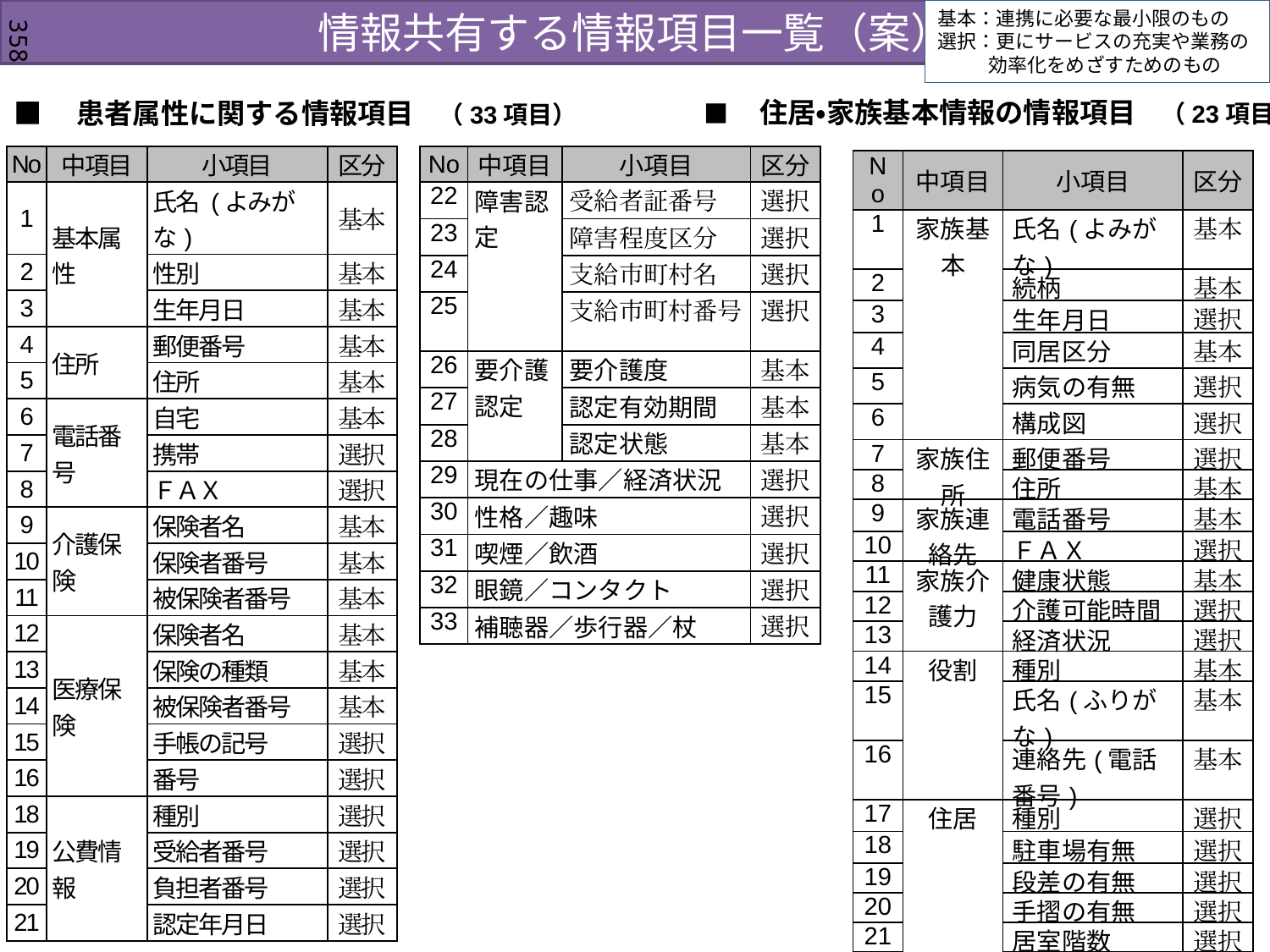

情報共有する情報項目一覧（案）
基本：連携に必要な最小限のもの
選択：更にサービスの充実や業務の効率化をめざすためのもの
358
■　住居・家族基本情報の情報項目　（23項目）
■　患者属性に関する情報項目　（33項目）
| No | 中項目 | 小項目 | 区分 |
| --- | --- | --- | --- |
| 1 | 基本属性 | 氏名 (よみがな) | 基本 |
| 2 |  | 性別 | 基本 |
| 3 |  | 生年月日 | 基本 |
| 4 | 住所 | 郵便番号 | 基本 |
| 5 |  | 住所 | 基本 |
| 6 | 電話番号 | 自宅 | 基本 |
| 7 |  | 携帯 | 選択 |
| 8 |  | ＦＡＸ | 選択 |
| 9 | 介護保険 | 保険者名 | 基本 |
| 10 |  | 保険者番号 | 基本 |
| 11 |  | 被保険者番号 | 基本 |
| 12 | 医療保険 | 保険者名 | 基本 |
| 13 |  | 保険の種類 | 基本 |
| 14 |  | 被保険者番号 | 基本 |
| 15 |  | 手帳の記号 | 選択 |
| 16 |  | 番号 | 選択 |
| 18 | 公費情報 | 種別 | 選択 |
| 19 |  | 受給者番号 | 選択 |
| 20 |  | 負担者番号 | 選択 |
| 21 |  | 認定年月日 | 選択 |
| No | 中項目 | 小項目 | 区分 |
| --- | --- | --- | --- |
| No | 中項目 | 小項目 | 区分 |
| --- | --- | --- | --- |
| 1 | 家族基本 | 氏名(よみがな) | 基本 |
| 2 |  | 続柄 | 基本 |
| 3 |  | 生年月日 | 選択 |
| 4 |  | 同居区分 | 基本 |
| 5 |  | 病気の有無 | 選択 |
| 6 |  | 構成図 | 選択 |
| 7 | 家族住所 | 郵便番号 | 選択 |
| 8 |  | 住所 | 基本 |
| 9 | 家族連絡先 | 電話番号 | 基本 |
| 10 |  | ＦＡＸ | 選択 |
| 11 | 家族介護力 | 健康状態 | 基本 |
| 12 |  | 介護可能時間 | 選択 |
| 13 |  | 経済状況 | 選択 |
| 14 | 役割 | 種別 | 基本 |
| 15 |  | 氏名(ふりがな) | 基本 |
| 16 |  | 連絡先(電話番号) | 基本 |
| 17 | 住居 | 種別 | 選択 |
| 18 |  | 駐車場有無 | 選択 |
| 19 |  | 段差の有無 | 選択 |
| 20 |  | 手摺の有無 | 選択 |
| 21 |  | 居室階数 | 選択 |
| 22 |  | 暖房の有無 | 選択 |
| 23 |  | 日当たり状況 | 選択 |
| 22 | 障害認定 | 受給者証番号 | 選択 |
| --- | --- | --- | --- |
| 23 |  | 障害程度区分 | 選択 |
| 24 |  | 支給市町村名 | 選択 |
| 25 |  | 支給市町村番号 | 選択 |
| 26 | 要介護認定 | 要介護度 | 基本 |
| 27 |  | 認定有効期間 | 基本 |
| 28 |  | 認定状態 | 基本 |
| 29 | 現在の仕事／経済状況 |  | 選択 |
| 30 | 性格／趣味 |  | 選択 |
| 31 | 喫煙／飲酒 |  | 選択 |
| 32 | 眼鏡／コンタクト |  | 選択 |
| 33 | 補聴器／歩行器／杖 |  | 選択 |